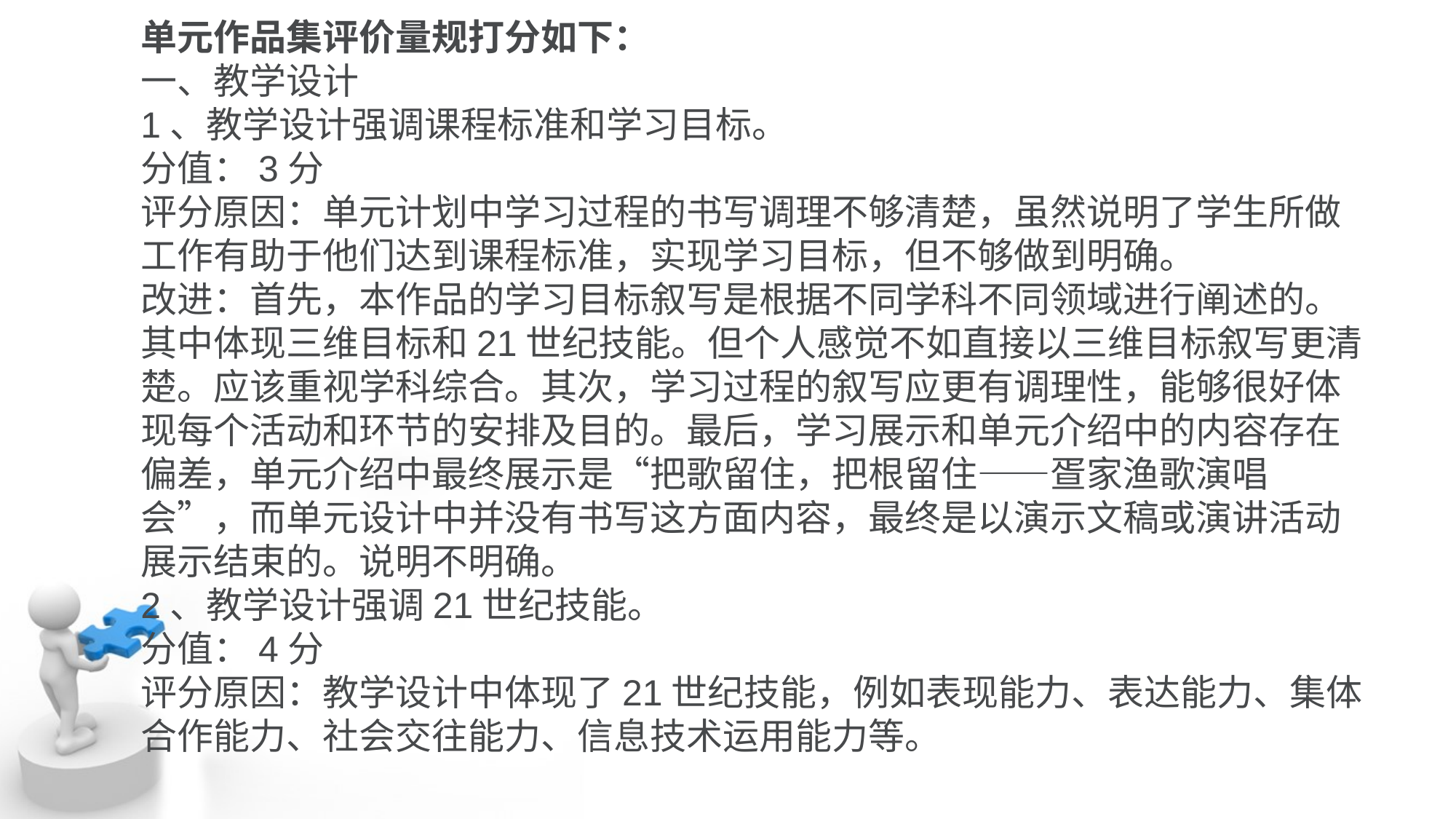

单元作品集评价量规打分如下：
一、教学设计
1、教学设计强调课程标准和学习目标。
分值：3分
评分原因：单元计划中学习过程的书写调理不够清楚，虽然说明了学生所做工作有助于他们达到课程标准，实现学习目标，但不够做到明确。
改进：首先，本作品的学习目标叙写是根据不同学科不同领域进行阐述的。其中体现三维目标和21世纪技能。但个人感觉不如直接以三维目标叙写更清楚。应该重视学科综合。其次，学习过程的叙写应更有调理性，能够很好体现每个活动和环节的安排及目的。最后，学习展示和单元介绍中的内容存在偏差，单元介绍中最终展示是“把歌留住，把根留住——疍家渔歌演唱会”，而单元设计中并没有书写这方面内容，最终是以演示文稿或演讲活动展示结束的。说明不明确。
2、教学设计强调21世纪技能。
分值：4分
评分原因：教学设计中体现了21世纪技能，例如表现能力、表达能力、集体合作能力、社会交往能力、信息技术运用能力等。